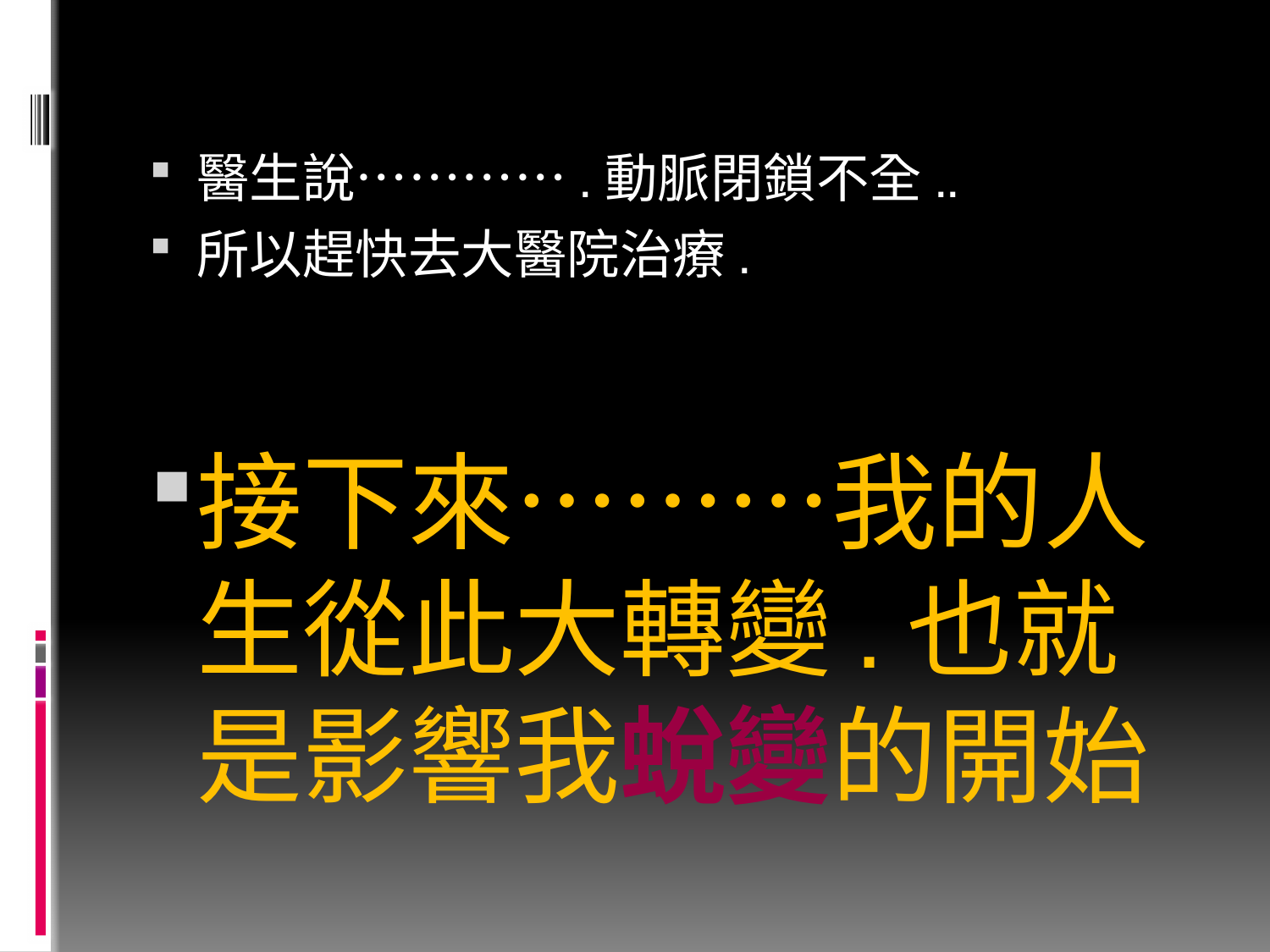

#
醫生說………….動脈閉鎖不全..
所以趕快去大醫院治療.

接下來………我的人生從此大轉變.也就是影響我蛻變的開始